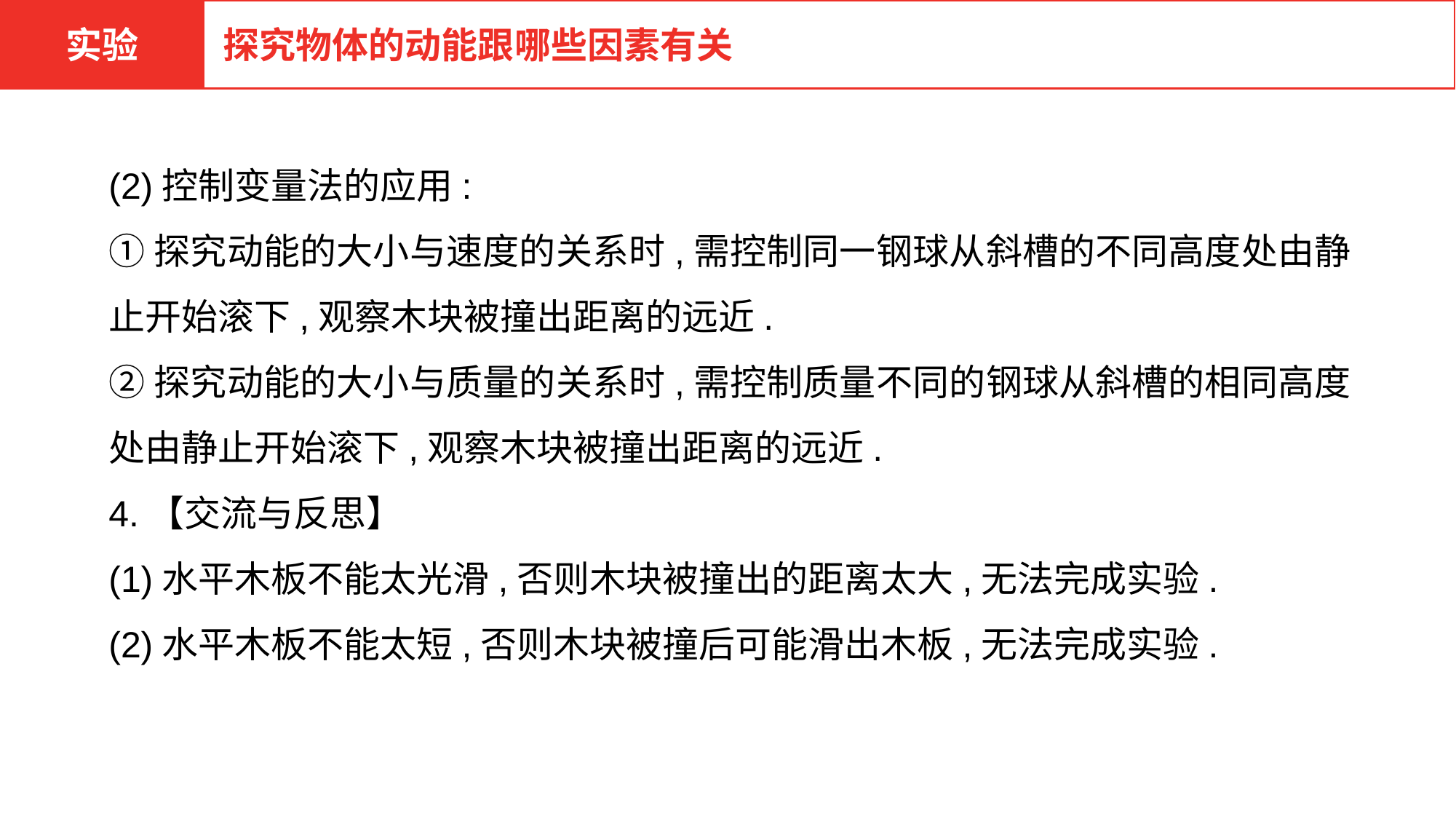

实验
探究物体的动能跟哪些因素有关
(2)控制变量法的应用:
①探究动能的大小与速度的关系时,需控制同一钢球从斜槽的不同高度处由静止开始滚下,观察木块被撞出距离的远近.
②探究动能的大小与质量的关系时,需控制质量不同的钢球从斜槽的相同高度处由静止开始滚下,观察木块被撞出距离的远近.
4.【交流与反思】
(1)水平木板不能太光滑,否则木块被撞出的距离太大,无法完成实验.
(2)水平木板不能太短,否则木块被撞后可能滑出木板,无法完成实验.